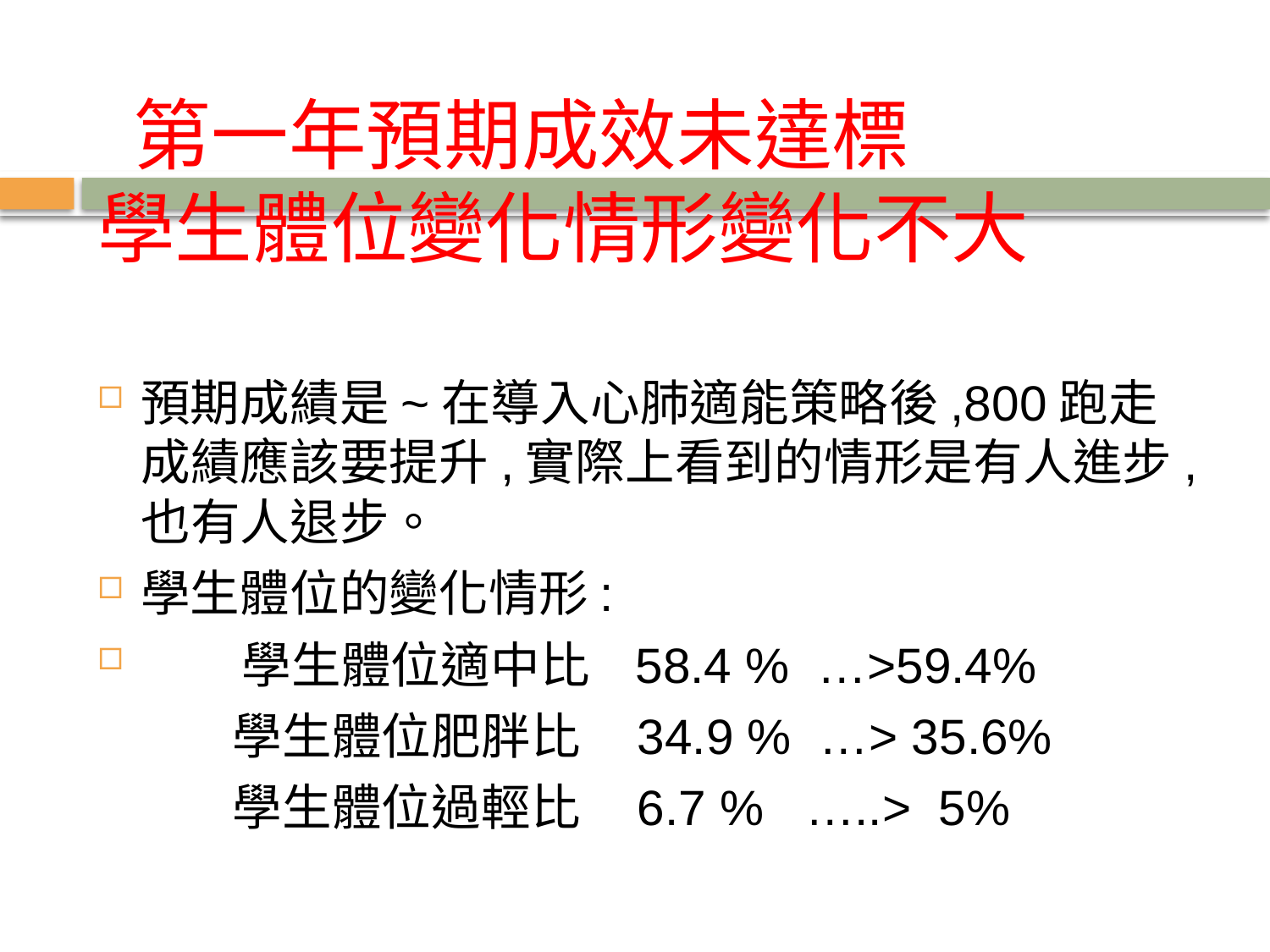

# 第一年預期成效未達標 學生體位變化情形變化不大

預期成績是~在導入心肺適能策略後,800跑走成績應該要提升,實際上看到的情形是有人進步,也有人退步。
學生體位的變化情形:
        學生體位適中比   58.4 %  …>59.4%
           學生體位肥胖比    34.9 %  …> 35.6%
           學生體位過輕比    6.7 %   …..>  5%